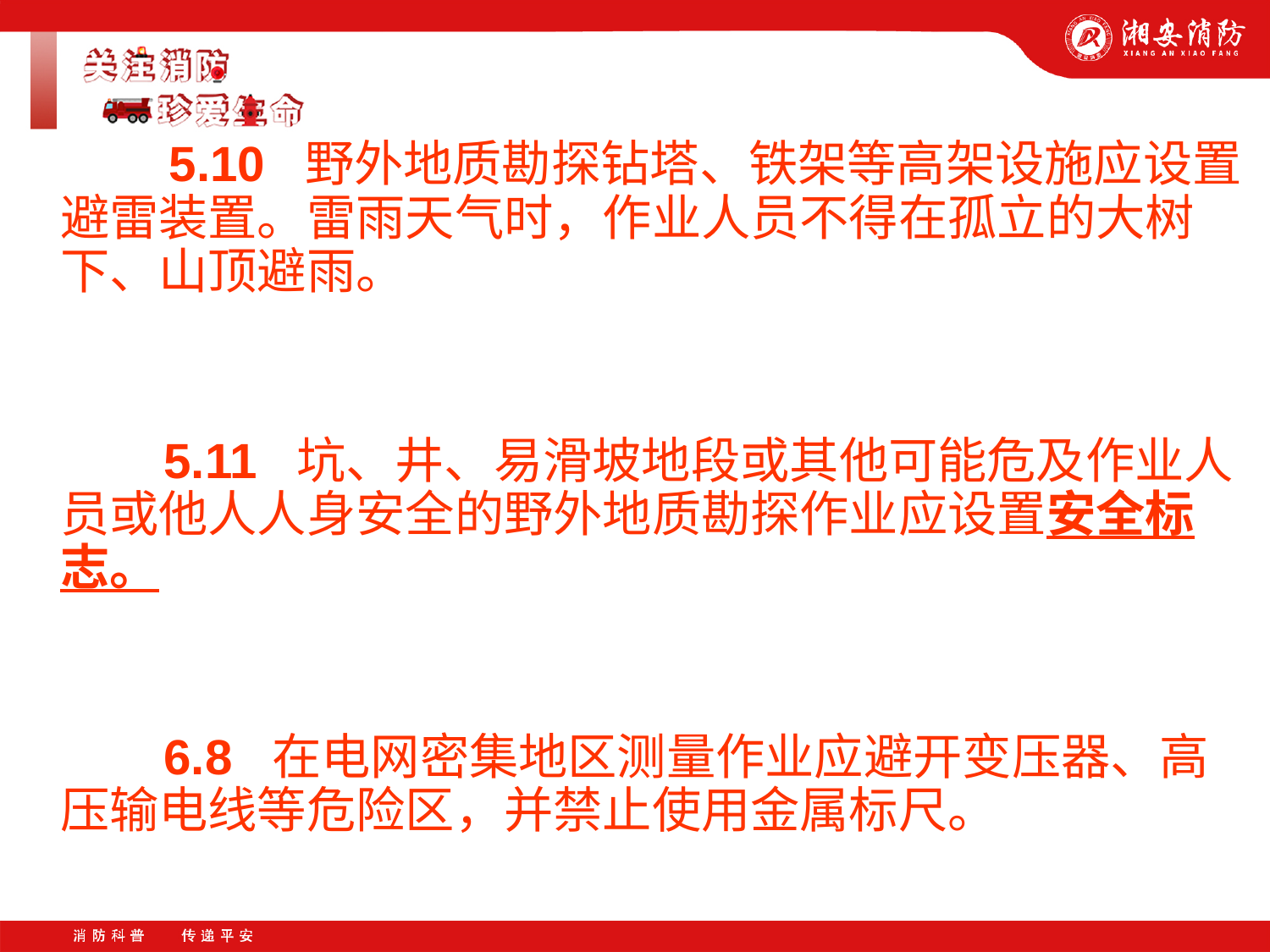

5.10  野外地质勘探钻塔、铁架等高架设施应设置避雷装置。雷雨天气时，作业人员不得在孤立的大树下、山顶避雨。

           5.11  坑、井、易滑坡地段或其他可能危及作业人员或他人人身安全的野外地质勘探作业应设置安全标志。

           6.8  在电网密集地区测量作业应避开变压器、高压输电线等危险区，并禁止使用金属标尺。